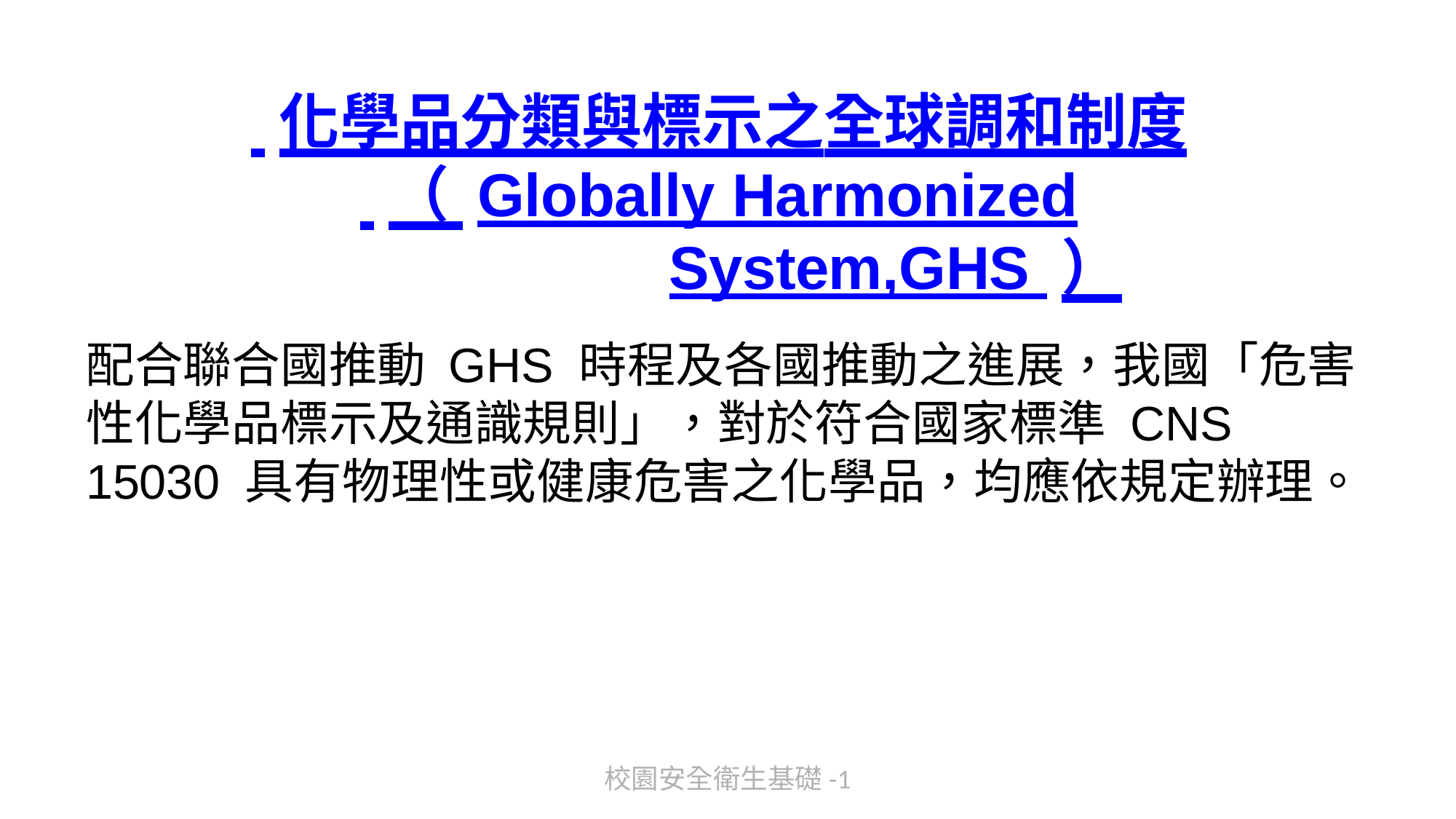

# 化學品分類與標示之全球調和制度
 （ Globally Harmonized System,GHS ）
配合聯合國推動 GHS 時程及各國推動之進展，我國「危害性化學品標示及通識規則」，對於符合國家標準CNS 15030 具有物理性或健康危害之化學品，均應依規定辦理。
校園安全衛生基礎-1
259